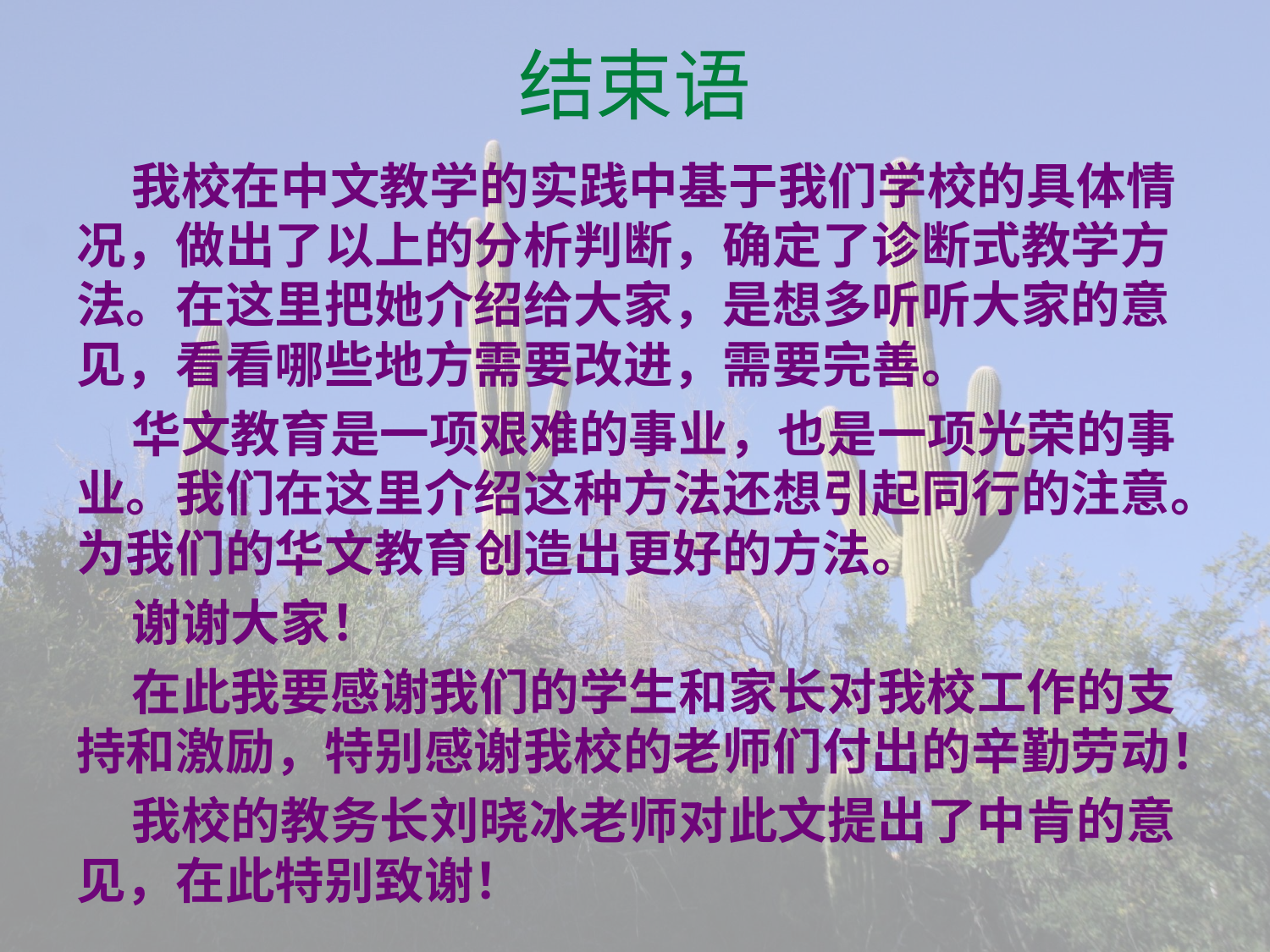

# 结束语
    我校在中文教学的实践中基于我们学校的具体情况，做出了以上的分析判断，确定了诊断式教学方法。在这里把她介绍给大家，是想多听听大家的意见，看看哪些地方需要改进，需要完善。
    华文教育是一项艰难的事业，也是一项光荣的事业。我们在这里介绍这种方法还想引起同行的注意。为我们的华文教育创造出更好的方法。
    谢谢大家！
    在此我要感谢我们的学生和家长对我校工作的支持和激励，特别感谢我校的老师们付出的辛勤劳动！
    我校的教务长刘晓冰老师对此文提出了中肯的意见，在此特别致谢！